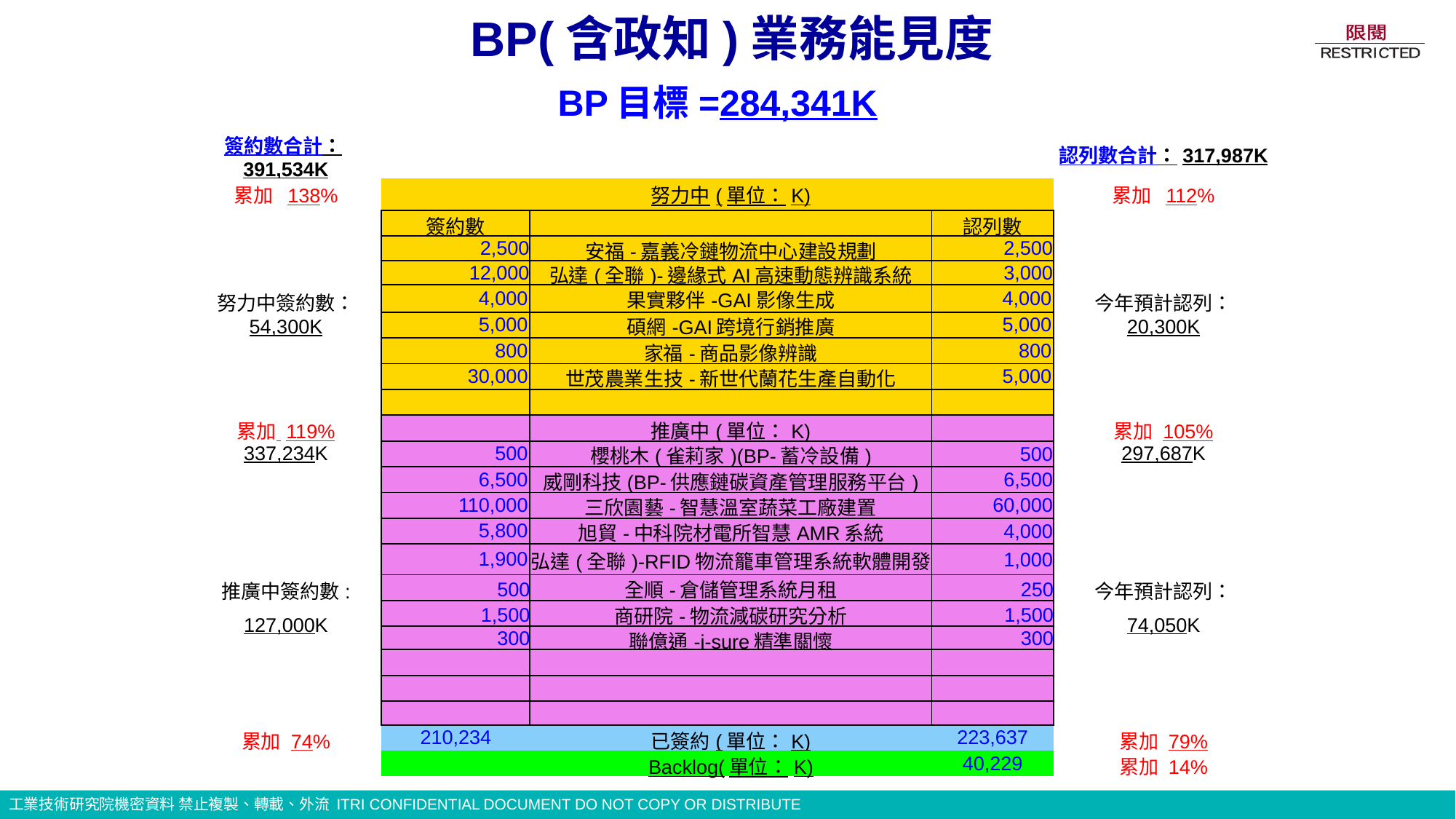

BP(含政知)業務能見度
BP目標=284,341K
| 簽約數合計：391,534K |  |  |  | 認列數合計：317,987K |
| --- | --- | --- | --- | --- |
| 累加 138% |  | 努力中(單位：K) |  | 累加 112% |
| 努力中簽約數： 54,300K | 簽約數 |  | 認列數 | 今年預計認列： 20,300K |
|  | 2,500 | 安福-嘉義冷鏈物流中心建設規劃 | 2,500 |  |
|  | 12,000 | 弘達(全聯)-邊緣式AI高速動態辨識系統 | 3,000 |  |
|  | 4,000 | 果實夥伴-GAI影像生成 | 4,000 |  |
|  | 5,000 | 碩網-GAI跨境行銷推廣 | 5,000 |  |
|  | 800 | 家福-商品影像辨識 | 800 |  |
|  | 30,000 | 世茂農業生技-新世代蘭花生產自動化 | 5,000 |  |
|  |  |  |  |  |
| 累加 119% |  | 推廣中(單位：K) |  | 累加 105% |
| 337,234K | 500 | 櫻桃木(雀莉家)(BP-蓄冷設備) | 500 | 297,687K |
|  | 6,500 | 威剛科技(BP-供應鏈碳資產管理服務平台) | 6,500 |  |
|  | 110,000 | 三欣園藝-智慧溫室蔬菜工廠建置 | 60,000 |  |
|  | 5,800 | 旭貿-中科院材電所智慧AMR系統 | 4,000 |  |
|  | 1,900 | 弘達(全聯)-RFID物流籠車管理系統軟體開發 | 1,000 |  |
| 推廣中簽約數: | 500 | 全順-倉儲管理系統月租 | 250 | 今年預計認列： |
| 127,000K | 1,500 | 商研院-物流減碳研究分析 | 1,500 | 74,050K |
|  | 300 | 聯億通-i-sure精準關懷 | 300 |  |
|  |  |  |  |  |
|  |  |  |  |  |
|  |  |  |  |  |
| 累加 74% | 210,234 | 已簽約(單位：K) | 223,637 | 累加 79% |
|  |  | Backlog(單位：K) | 40,229 | 累加 14% |